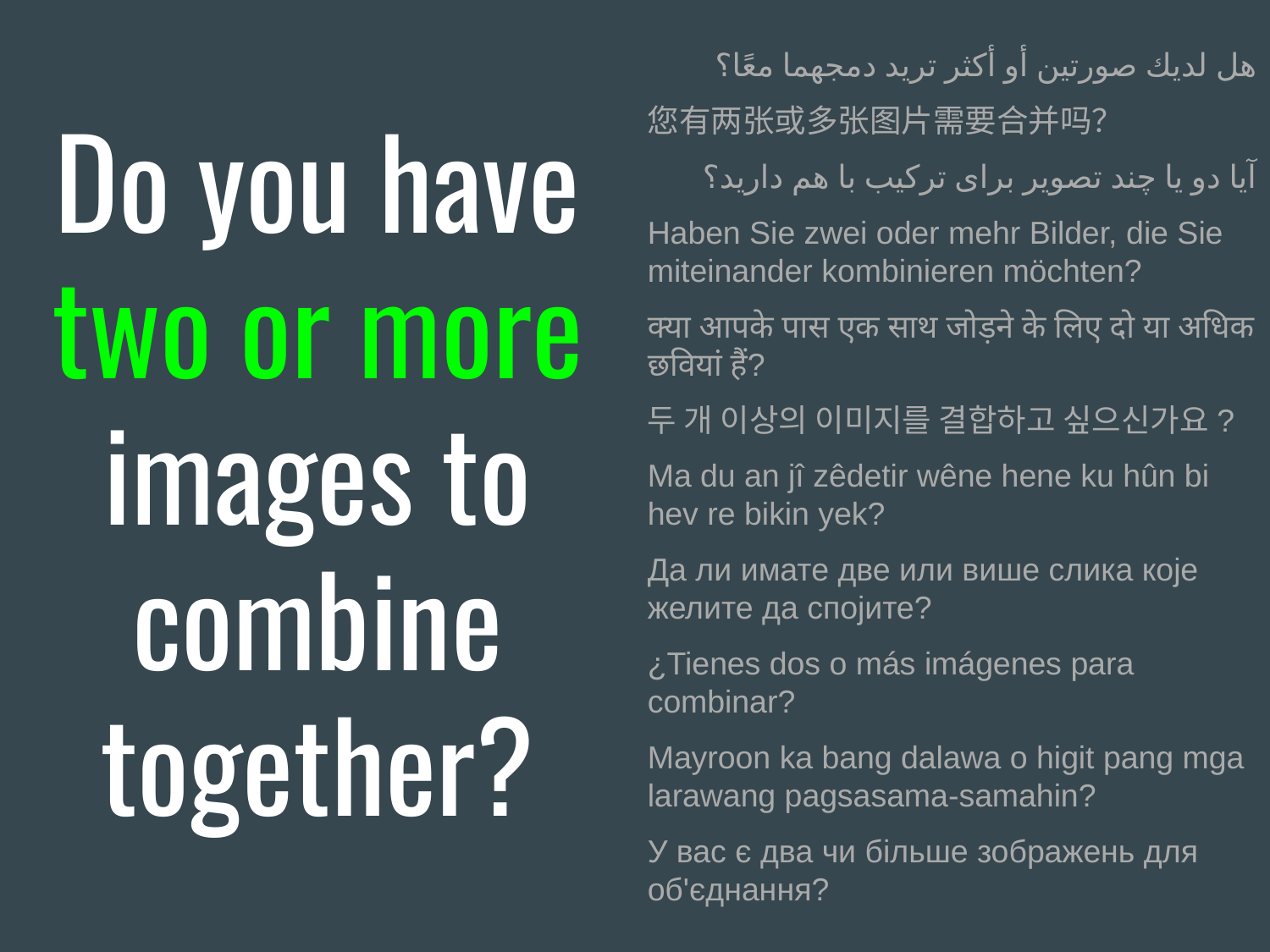

Do you have two or more images to combine together?
هل لديك صورتين أو أكثر تريد دمجهما معًا؟
您有两张或多张图片需要合并吗？
آیا دو یا چند تصویر برای ترکیب با هم دارید؟
Haben Sie zwei oder mehr Bilder, die Sie miteinander kombinieren möchten?
क्या आपके पास एक साथ जोड़ने के लिए दो या अधिक छवियां हैं?
두 개 이상의 이미지를 결합하고 싶으신가요?
Ma du an jî zêdetir wêne hene ku hûn bi hev re bikin yek?
Да ли имате две или више слика које желите да спојите?
¿Tienes dos o más imágenes para combinar?
Mayroon ka bang dalawa o higit pang mga larawang pagsasama-samahin?
У вас є два чи більше зображень для об'єднання?